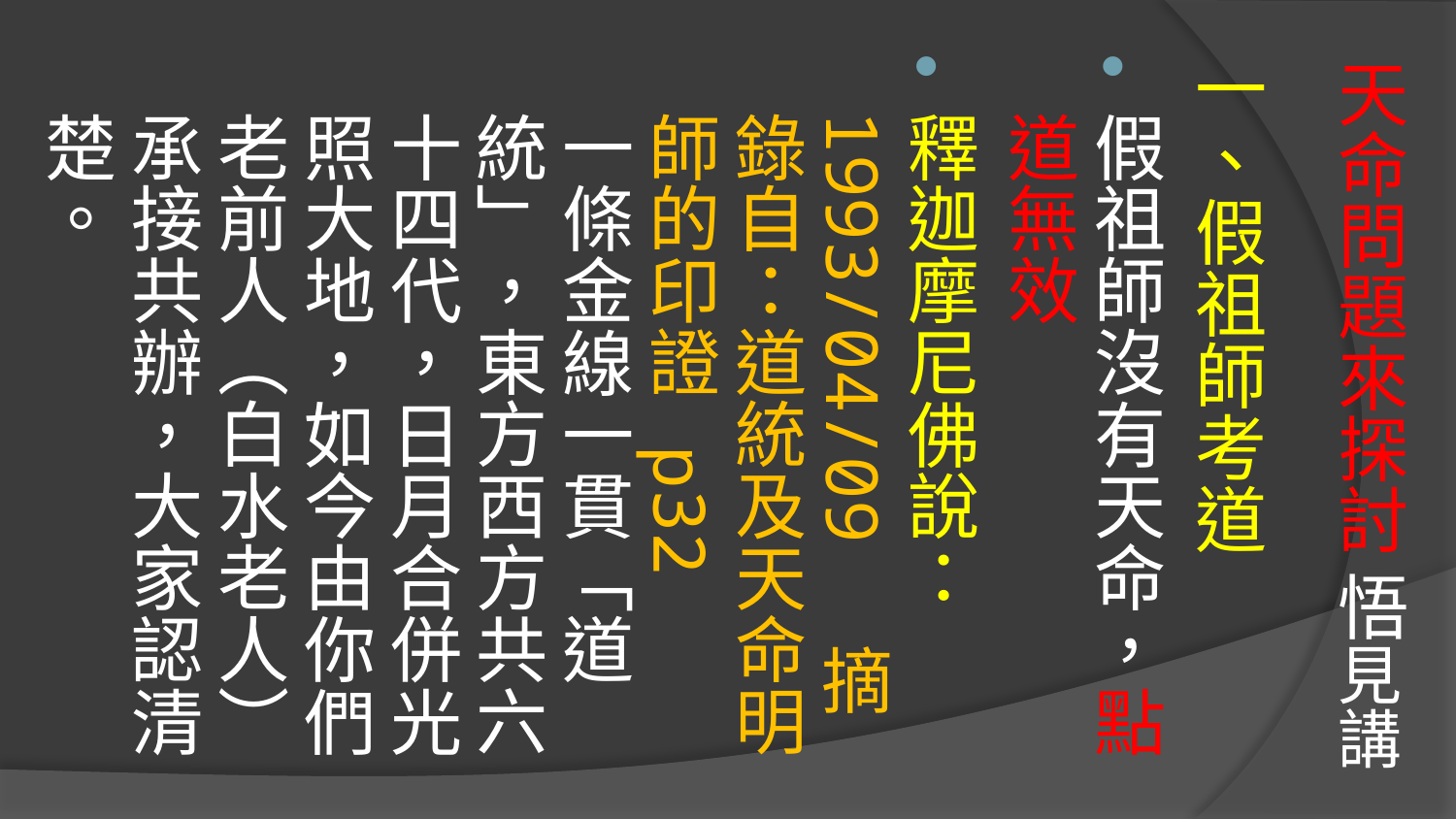

一、假祖師考道
假祖師沒有天命，點道無效
釋迦摩尼佛說：1993/04/09  摘錄自：道統及天命明師的印證  p32
一條金線一貫「道統」，東方西方共六十四代，日月合併光照大地，如今由你們老前人（白水老人）承接共辦，大家認清楚。
# 天命問題來探討 悟見講